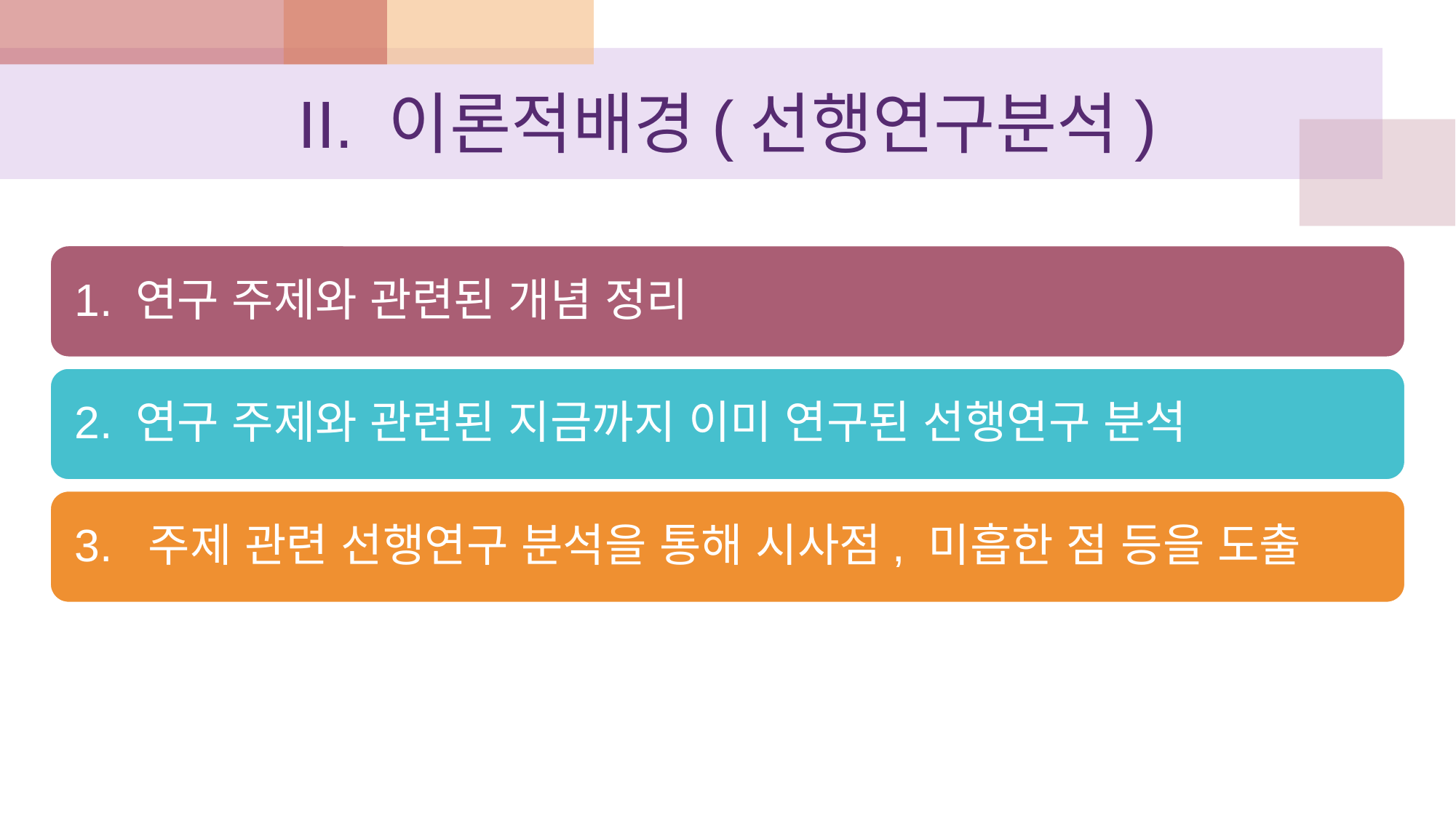

# II. 이론적배경(선행연구분석)
1. 연구 주제와 관련된 개념 정리
2. 연구 주제와 관련된 지금까지 이미 연구된 선행연구 분석
3.  주제 관련 선행연구 분석을 통해 시사점, 미흡한 점 등을 도출